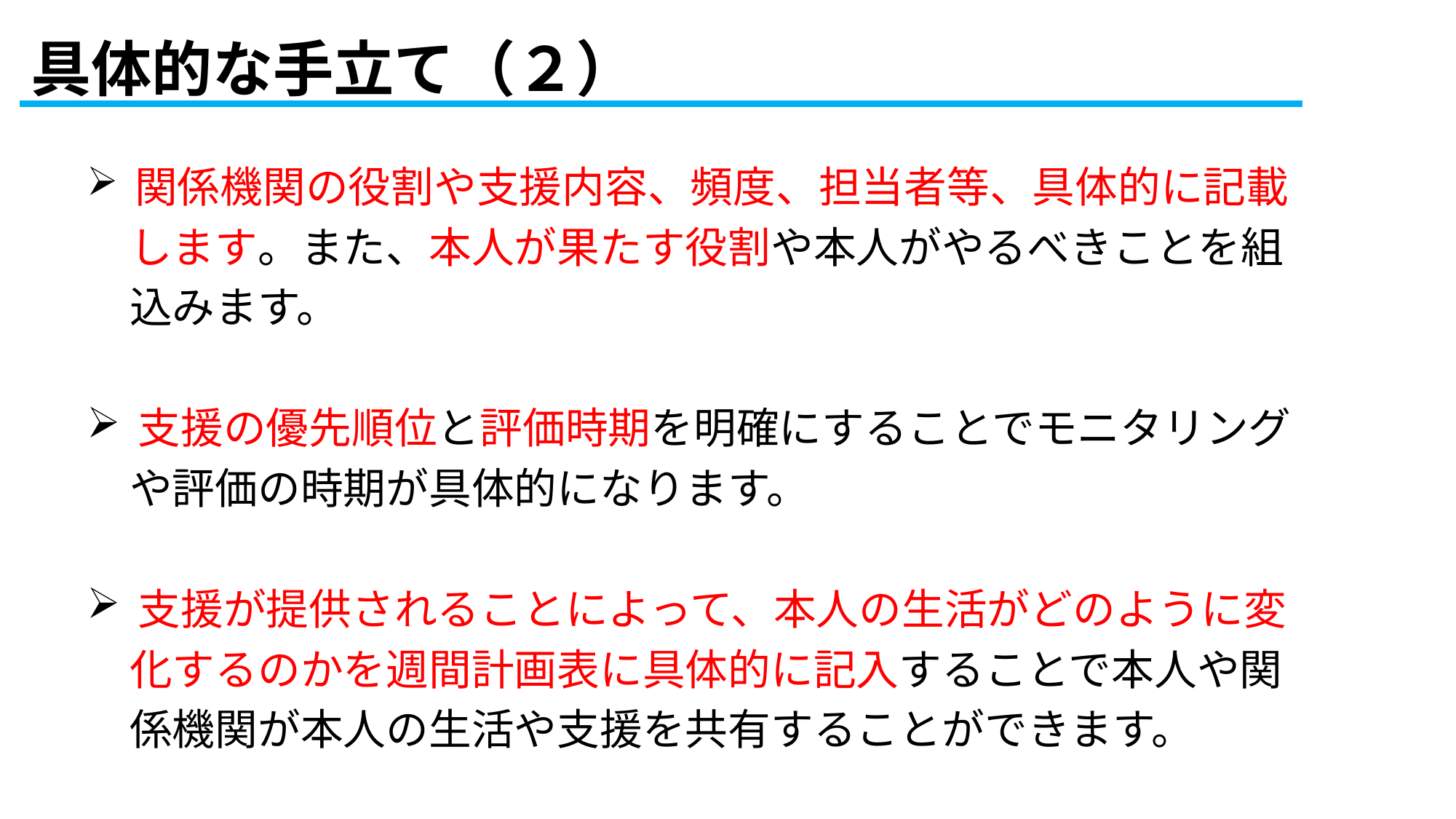

# 具体的な手立て（２）
 関係機関の役割や支援内容、頻度、担当者等、具体的に記載
　します。また、本人が果たす役割や本人がやるべきことを組
　込みます。

 支援の優先順位と評価時期を明確にすることでモニタリング
　や評価の時期が具体的になります。

 支援が提供されることによって、本人の生活がどのように変
　化するのかを週間計画表に具体的に記入することで本人や関
　係機関が本人の生活や支援を共有することができます。